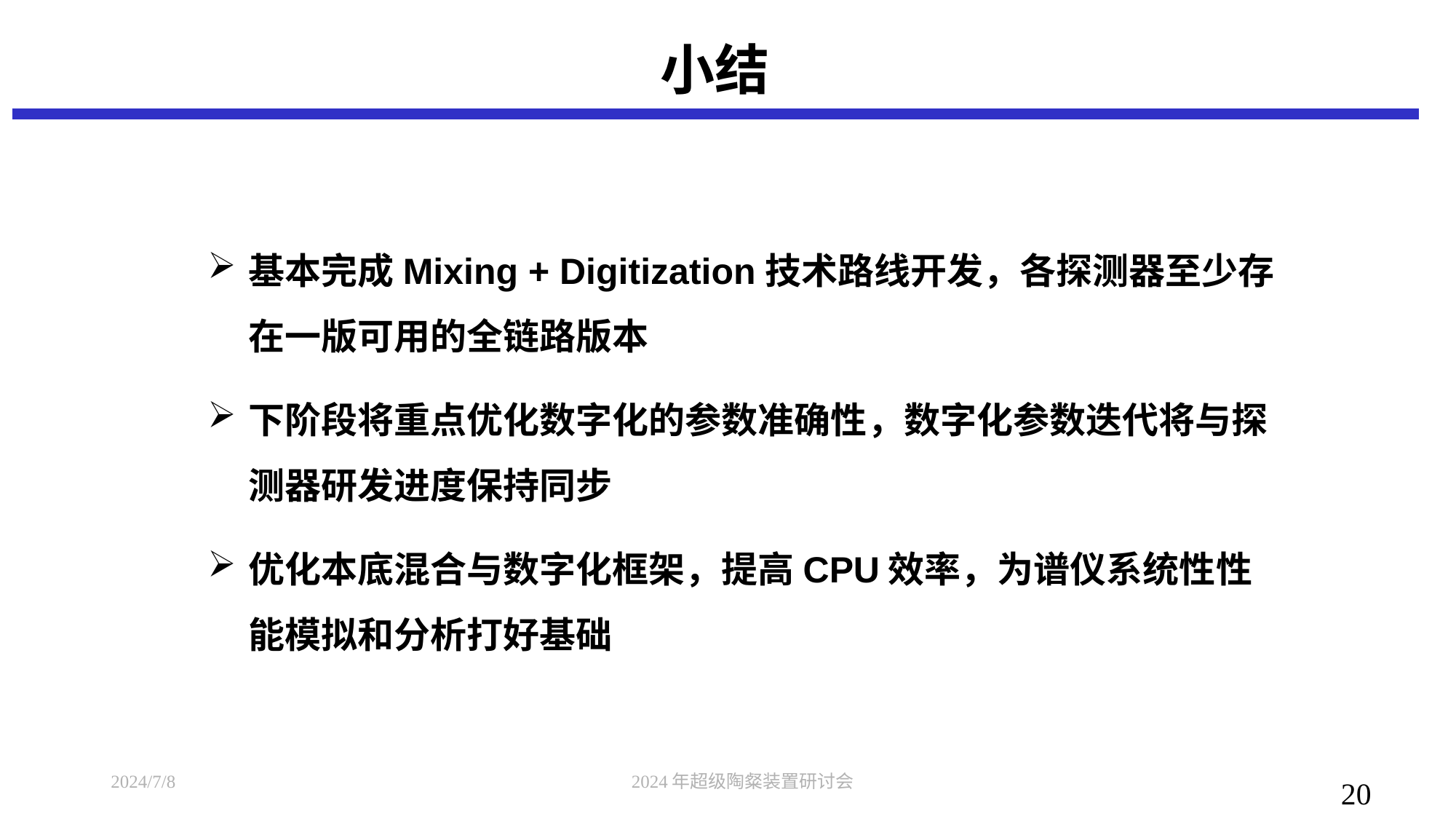

# 小结
基本完成Mixing + Digitization技术路线开发，各探测器至少存在一版可用的全链路版本
下阶段将重点优化数字化的参数准确性，数字化参数迭代将与探测器研发进度保持同步
优化本底混合与数字化框架，提高CPU效率，为谱仪系统性性能模拟和分析打好基础
2024/7/8
2024年超级陶粲装置研讨会
20